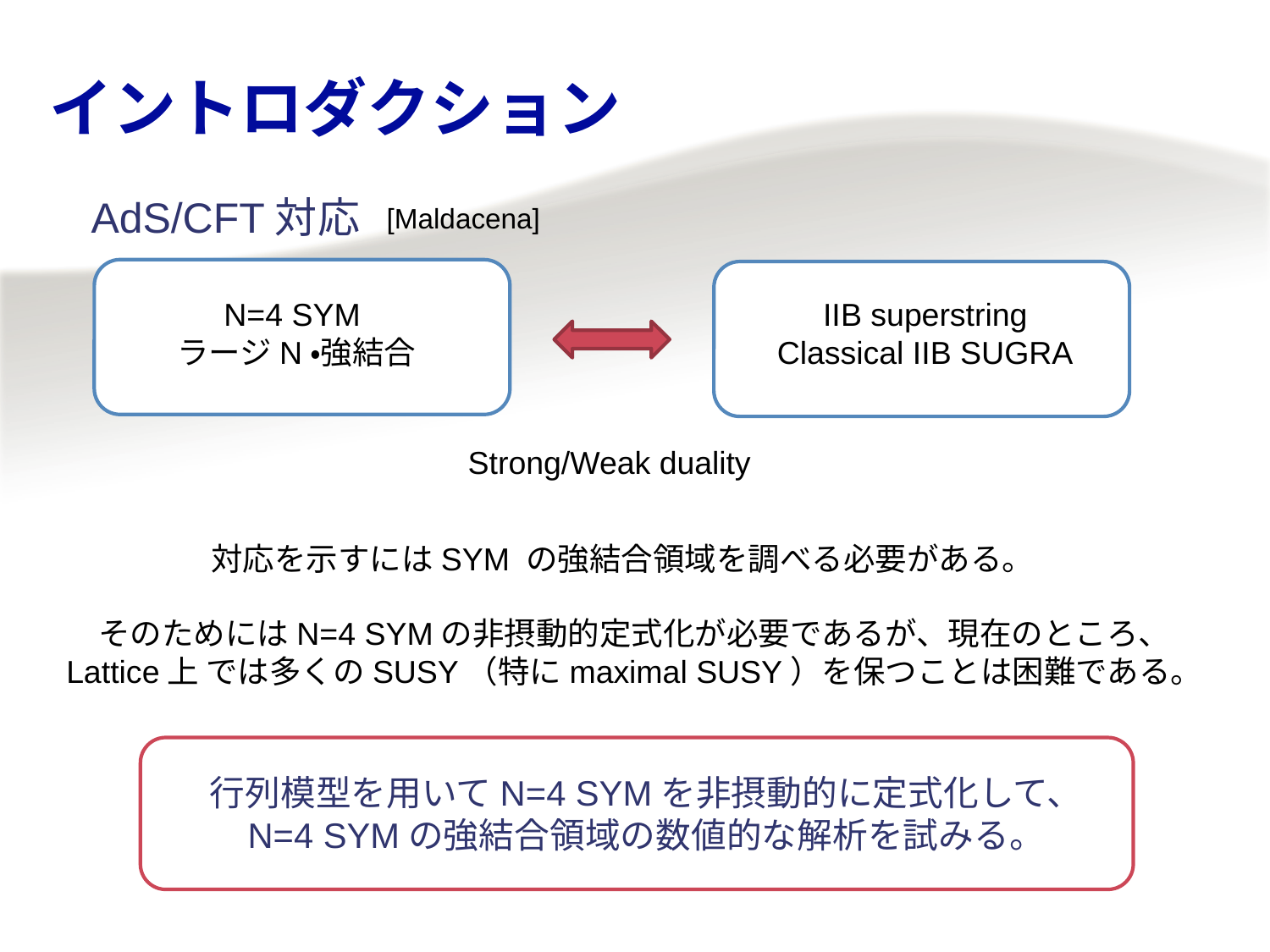

# イントロダクション
AdS/CFT対応
[Maldacena]

N=4 SYM
ラージN・強結合
IIB superstring
Classical IIB SUGRA

Strong/Weak duality
対応を示すにはSYM の強結合領域を調べる必要がある。
そのためにはN=4 SYMの非摂動的定式化が必要であるが、現在のところ、
Lattice上 では多くのSUSY（特にmaximal SUSY）を保つことは困難である。

行列模型を用いてN=4 SYMを非摂動的に定式化して、
N=4 SYMの強結合領域の数値的な解析を試みる。